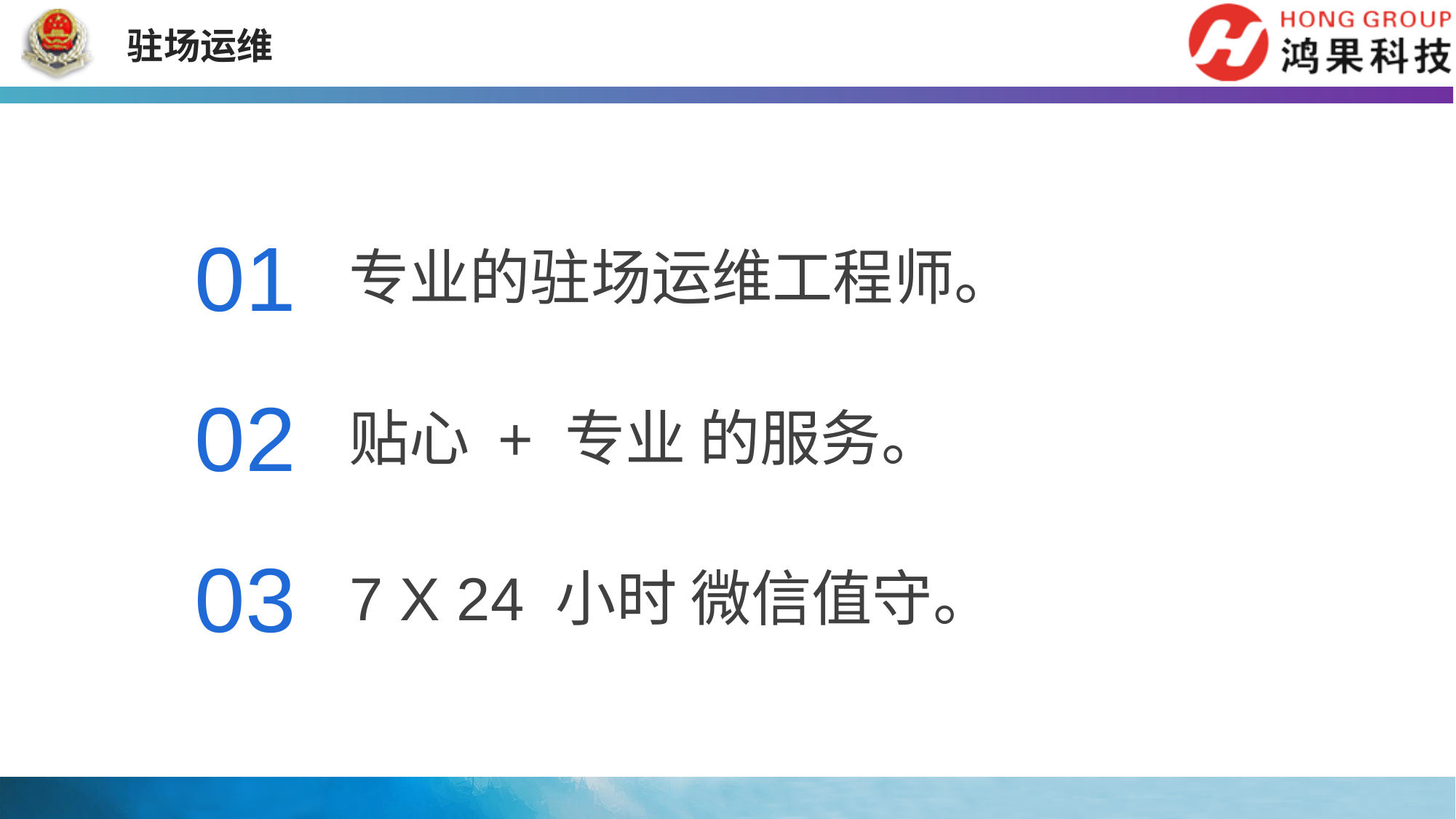

驻场运维
01
专业的驻场运维工程师。
02
贴心 + 专业 的服务。
03
7 X 24 小时 微信值守。